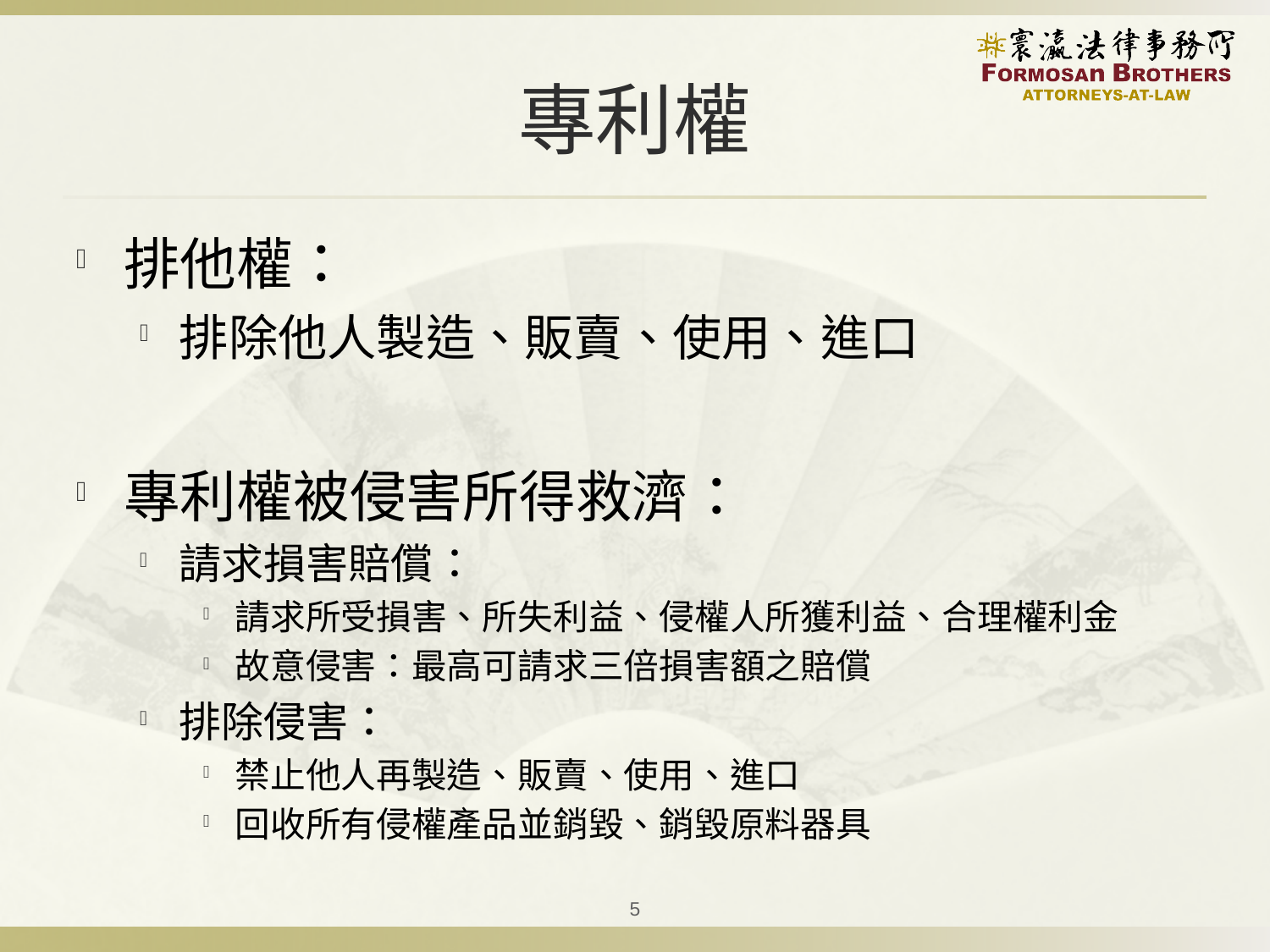

# 專利權
排他權：
排除他人製造、販賣、使用、進口

專利權被侵害所得救濟：
請求損害賠償：
請求所受損害、所失利益、侵權人所獲利益、合理權利金
故意侵害：最高可請求三倍損害額之賠償
排除侵害：
禁止他人再製造、販賣、使用、進口
回收所有侵權產品並銷毀、銷毀原料器具

5